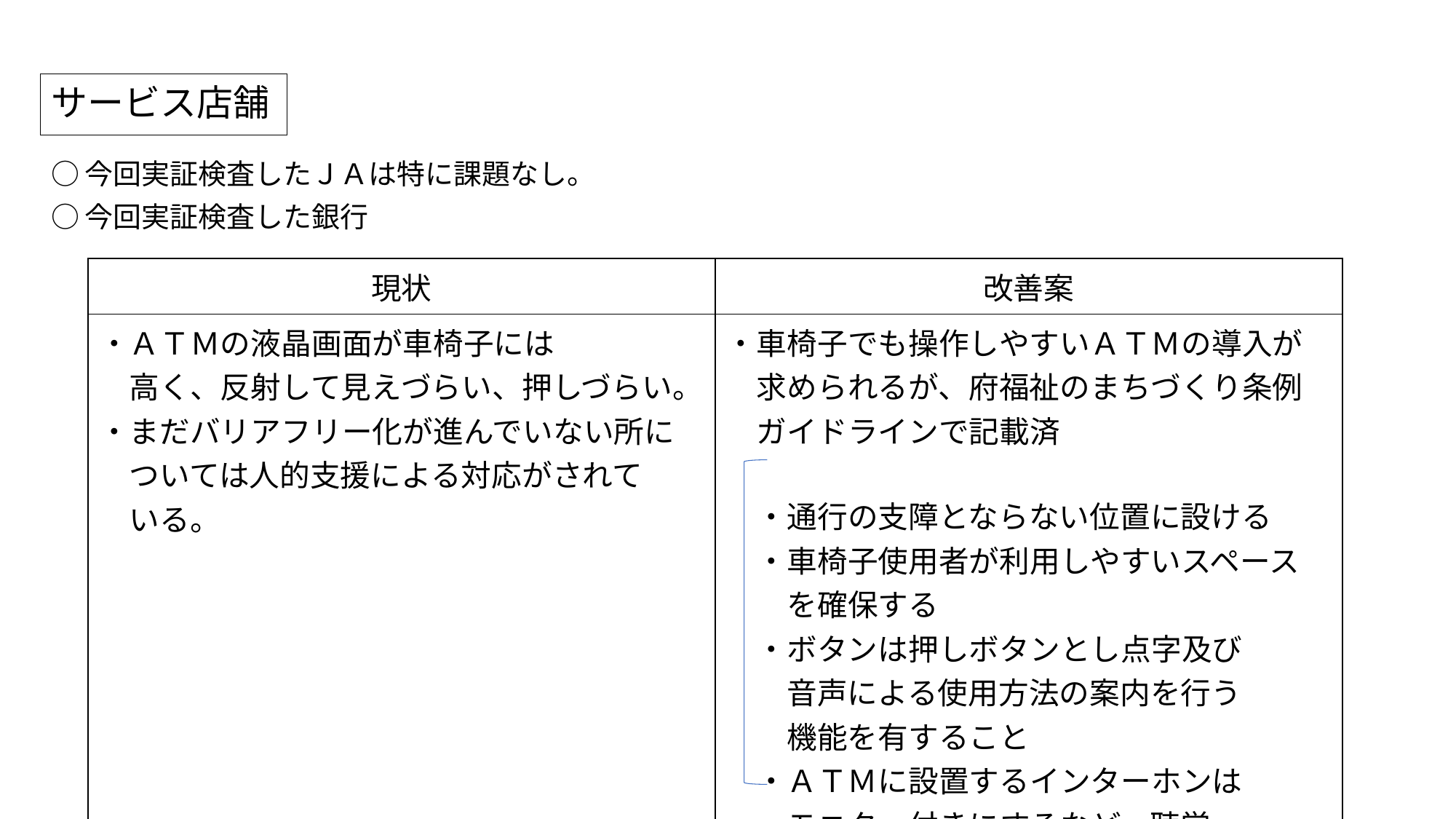

サービス店舗
○今回実証検査したＪＡは特に課題なし。
○今回実証検査した銀行
| 現状 | 改善案 |
| --- | --- |
| ・ＡＴＭの液晶画面が車椅子には 　高く、反射して見えづらい、押しづらい。 ・まだバリアフリー化が進んでいない所に 　ついては人的支援による対応がされて 　いる。 | ・車椅子でも操作しやすいＡＴＭの導入が 　求められるが、府福祉のまちづくり条例 　ガイドラインで記載済 　・通行の支障とならない位置に設ける 　・車椅子使用者が利用しやすいスペース 　　を確保する 　・ボタンは押しボタンとし点字及び 　　音声による使用方法の案内を行う 　　機能を有すること 　・ＡＴＭに設置するインターホンは 　　モニター付きにするなど、聴覚 　　障がい者も利用できるものとする |